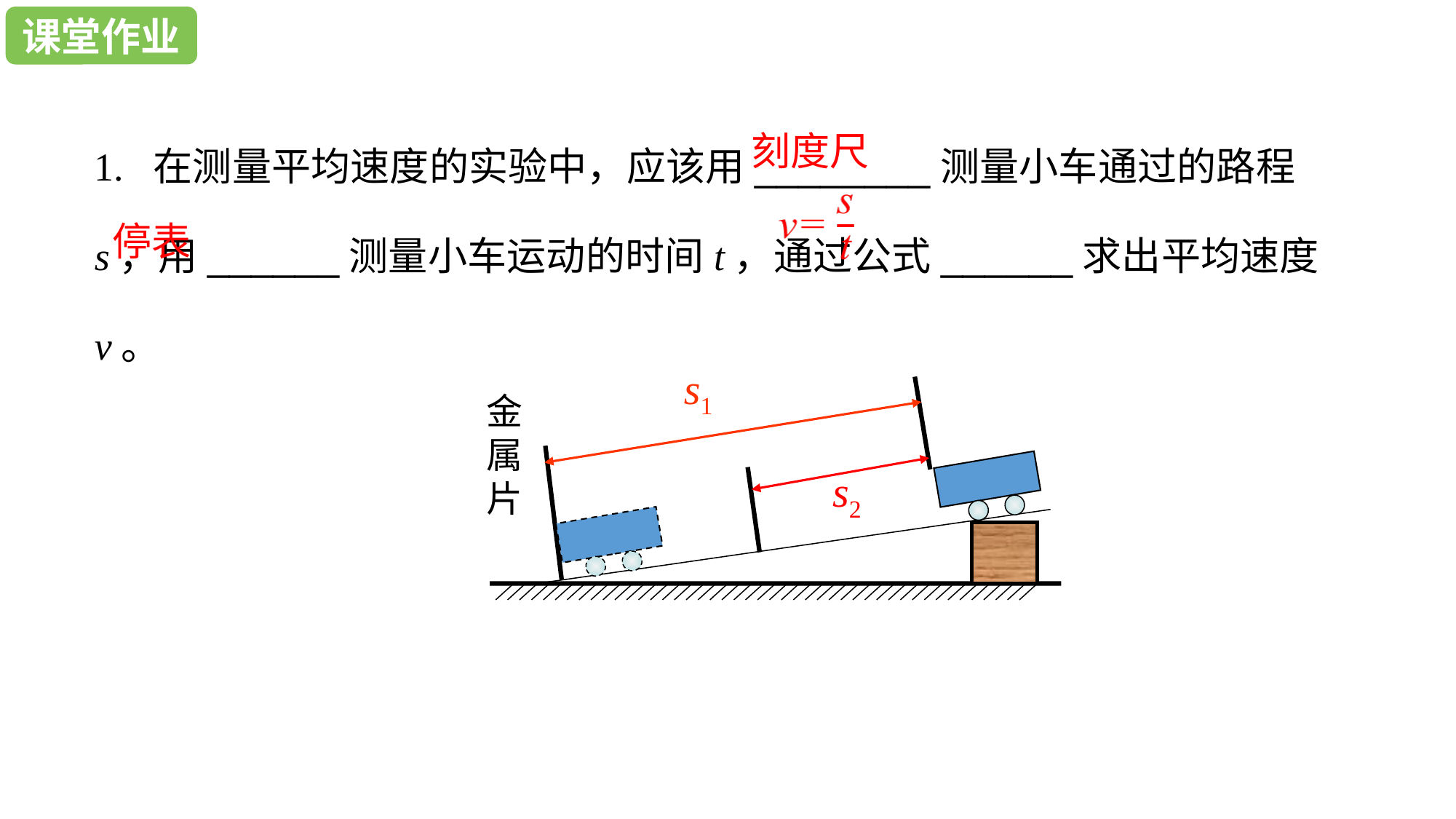

课堂作业
课堂作业
1.  在测量平均速度的实验中，应该用________测量小车通过的路程s，用______测量小车运动的时间t，通过公式______求出平均速度v。
刻度尺

停表
s1
金
属
片

s2